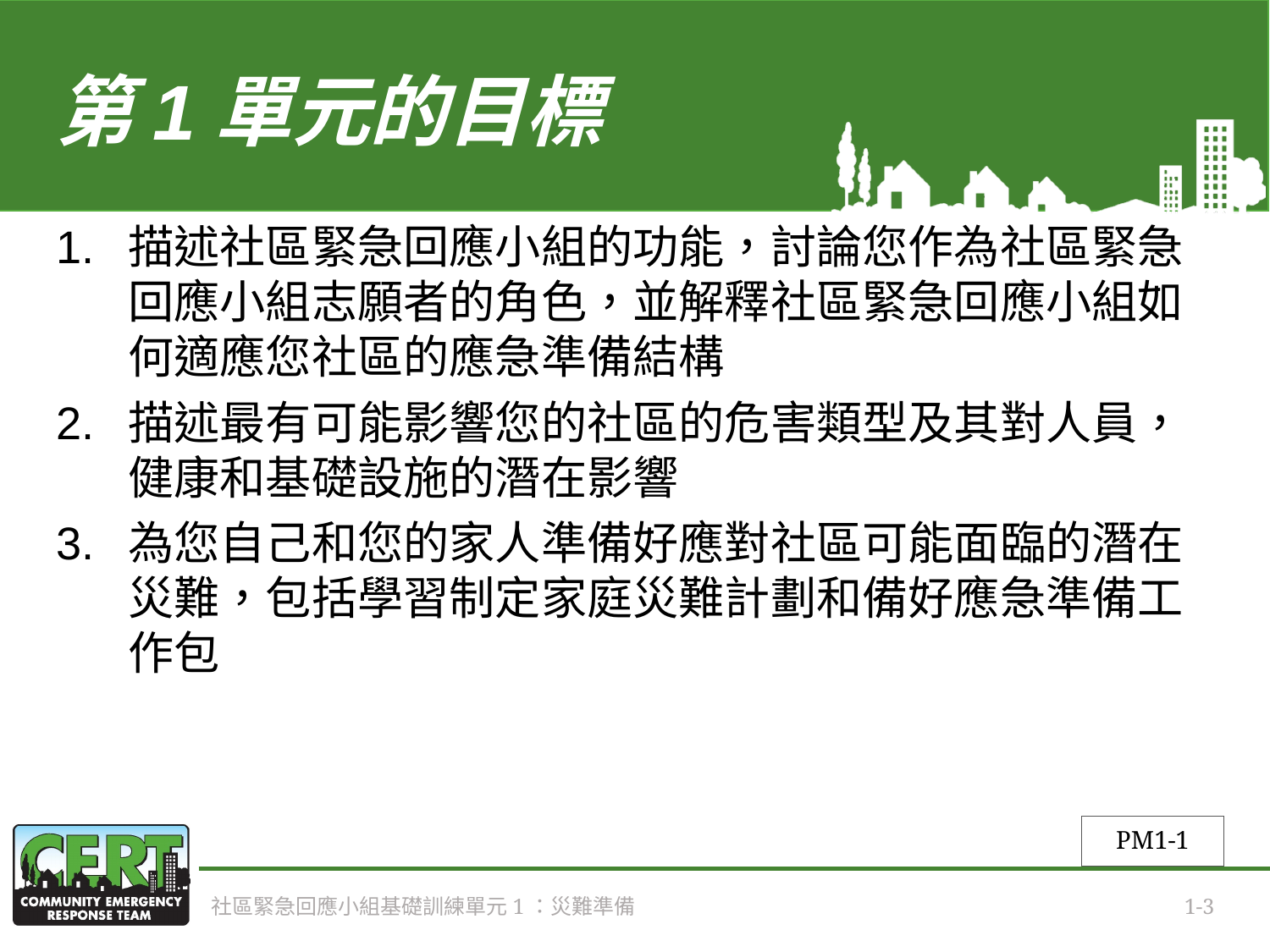

# 第1單元的目標
描述社區緊急回應小組的功能，討論您作為社區緊急回應小組志願者的角色，並解釋社區緊急回應小組如何適應您社區的應急準備結構
描述最有可能影響您的社區的危害類型及其對人員，健康和基礎設施的潛在影響
為您自己和您的家人準備好應對社區可能面臨的潛在災難，包括學習制定家庭災難計劃和備好應急準備工作包
PM1-1
社區緊急回應小組基礎訓練單元1：災難準備
1-3